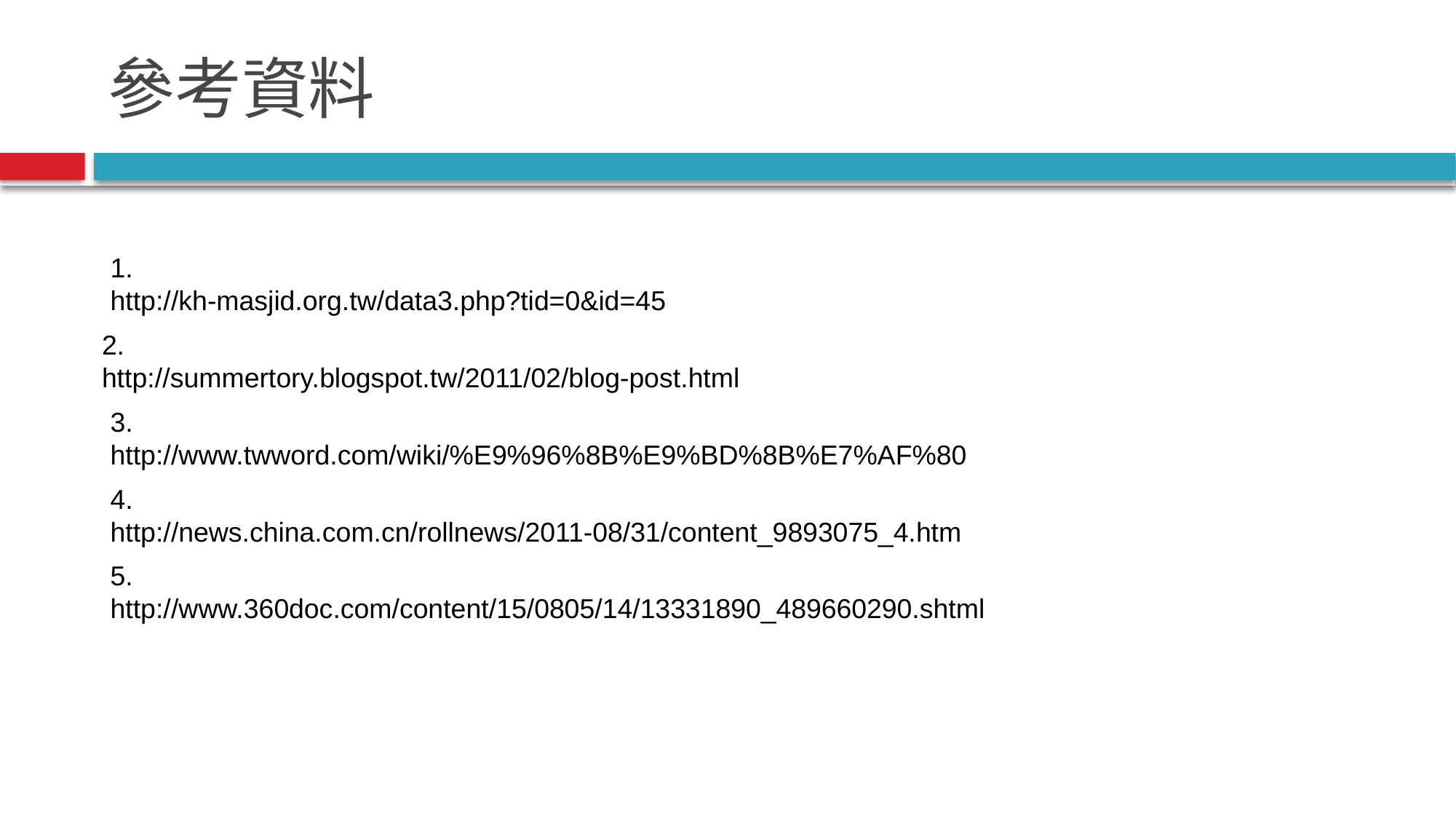

# 參考資料
1.
http://kh-masjid.org.tw/data3.php?tid=0&id=45
2.
http://summertory.blogspot.tw/2011/02/blog-post.html
3.
http://www.twword.com/wiki/%E9%96%8B%E9%BD%8B%E7%AF%80
4.
http://news.china.com.cn/rollnews/2011-08/31/content_9893075_4.htm
5.
http://www.360doc.com/content/15/0805/14/13331890_489660290.shtml